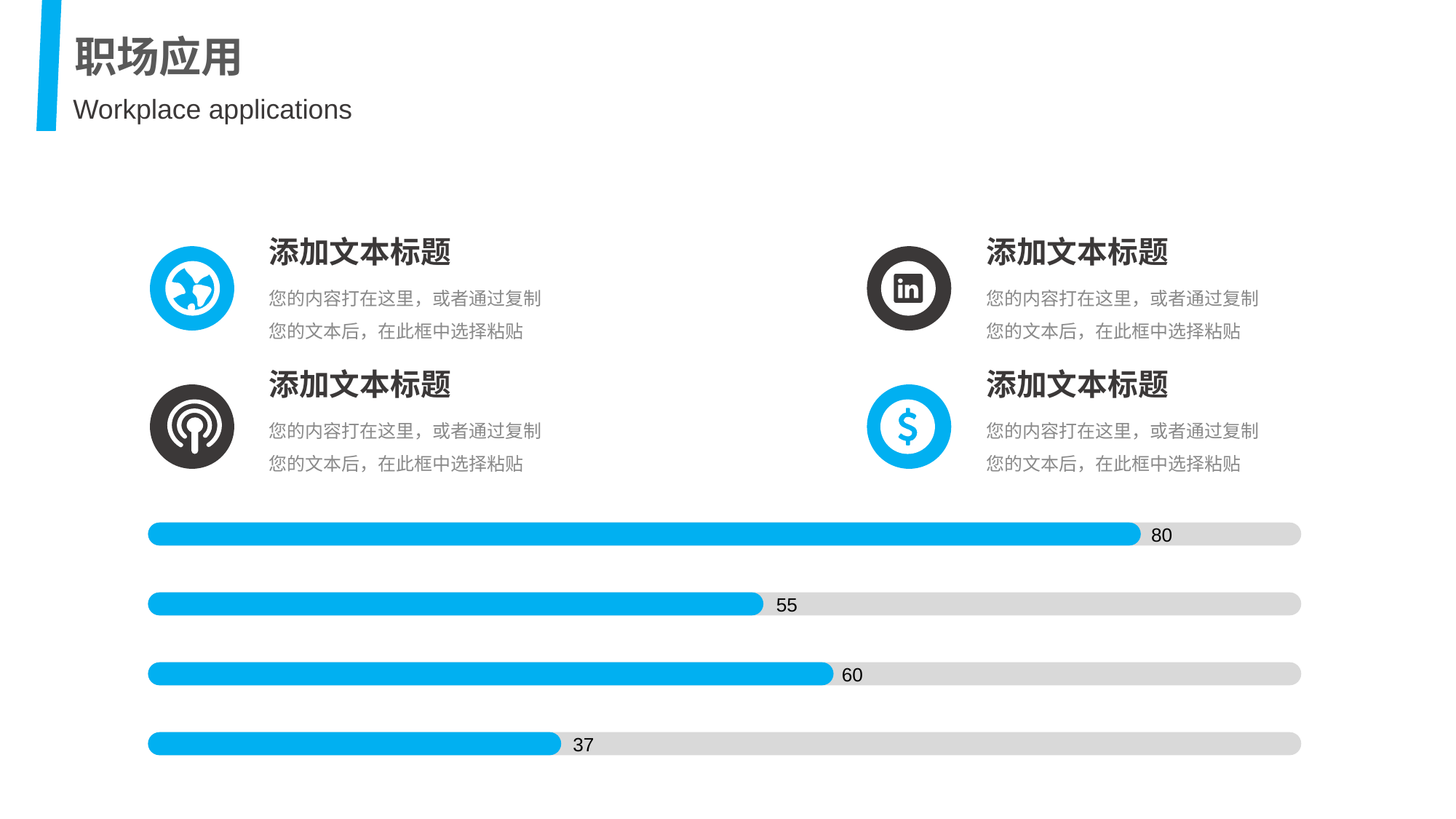

职场应用
Workplace applications
添加文本标题

您的内容打在这里，或者通过复制您的文本后，在此框中选择粘贴
添加文本标题

您的内容打在这里，或者通过复制您的文本后，在此框中选择粘贴
添加文本标题

您的内容打在这里，或者通过复制您的文本后，在此框中选择粘贴
添加文本标题

您的内容打在这里，或者通过复制您的文本后，在此框中选择粘贴

80

55

60
37